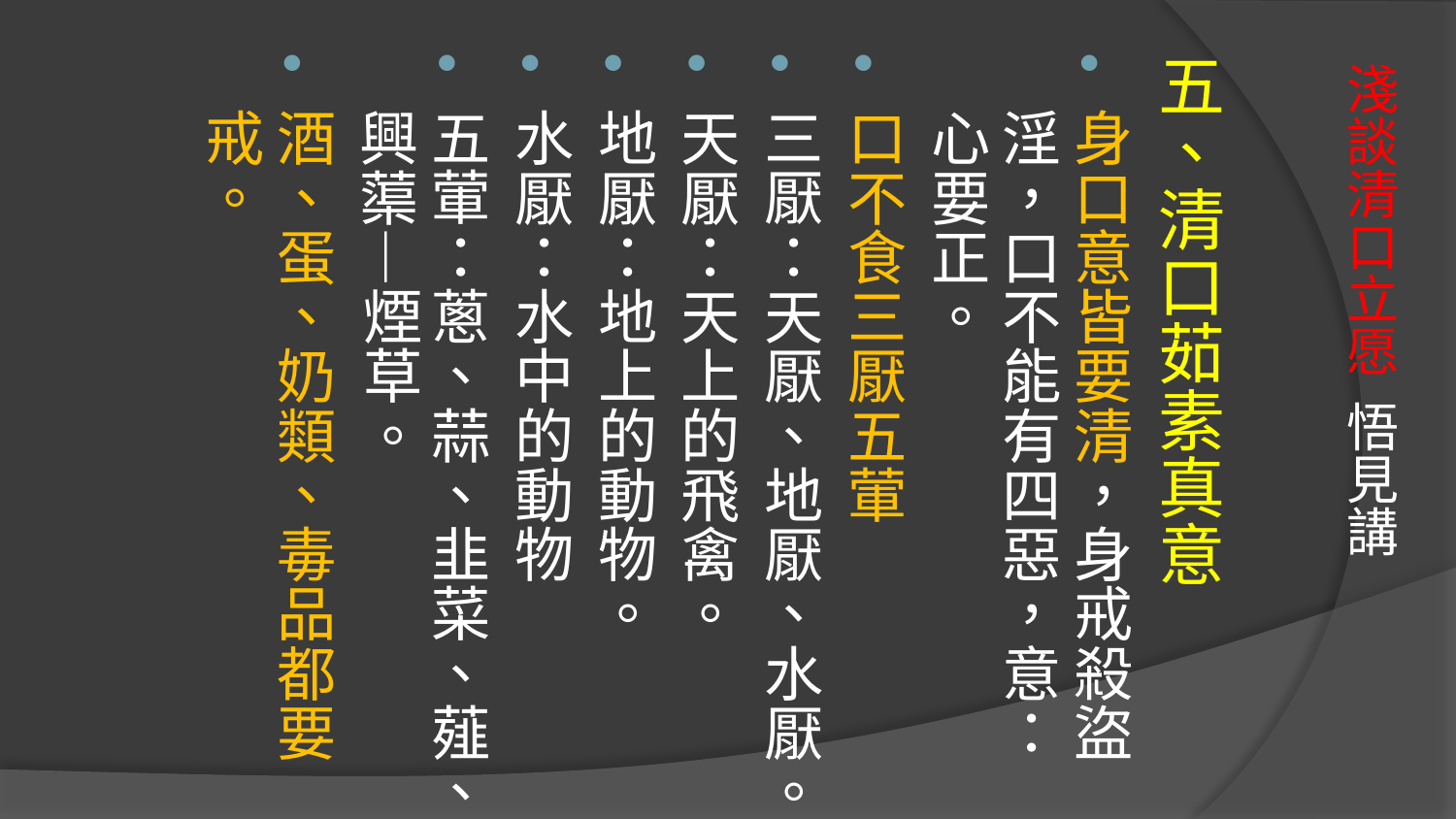

五、清口茹素真意
身口意皆要清，身戒殺盜淫，口不能有四惡，意：心要正。
口不食三厭五葷
三厭：天厭、地厭、水厭。
天厭：天上的飛禽。
地厭：地上的動物。
水厭：水中的動物
五葷：蔥、蒜、韭菜、薤、興蕖—煙草。
酒、蛋、奶類、毒品都要戒。

# 淺談清口立愿  悟見講